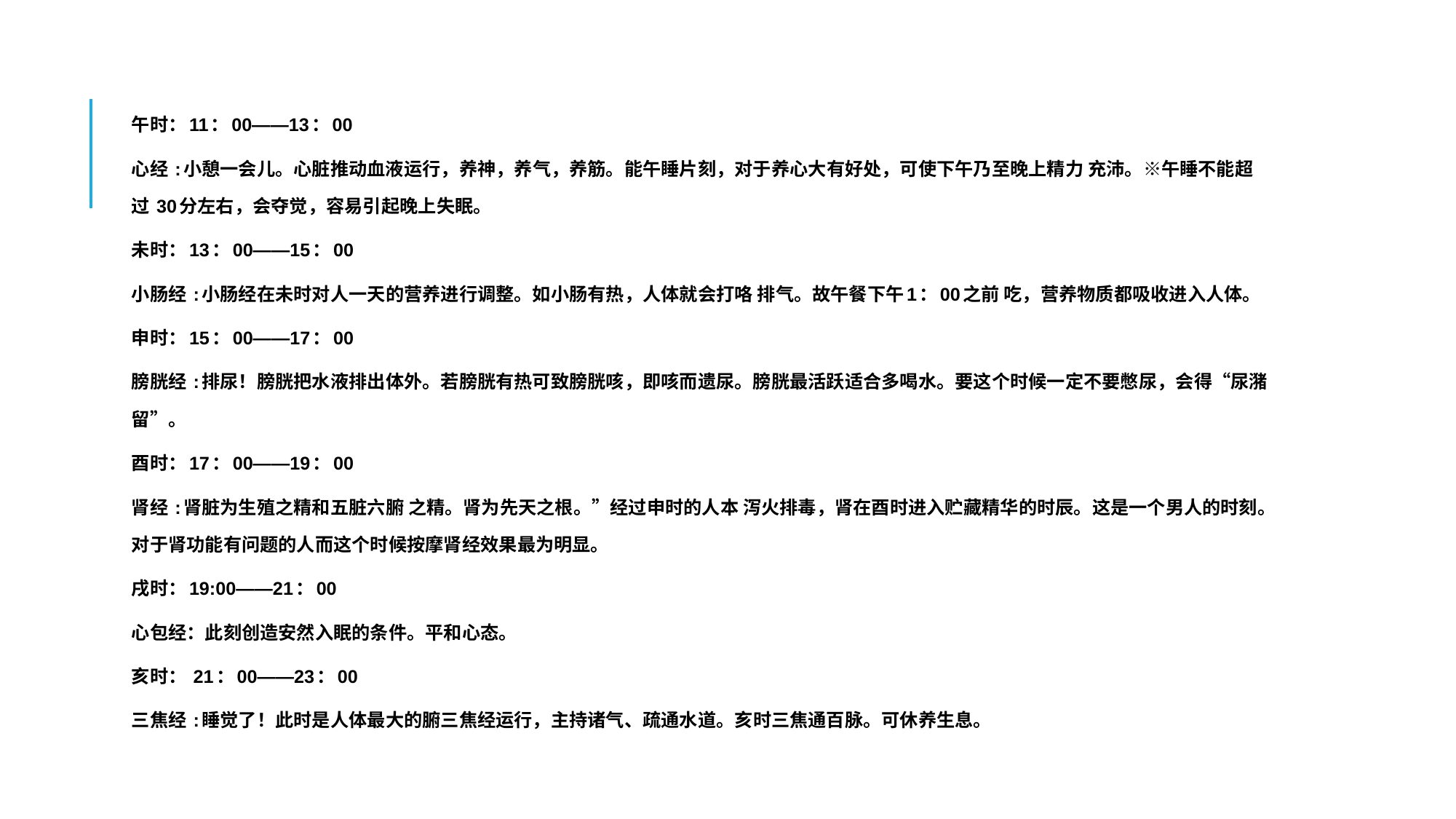

午时：11：00——13：00
心经 :小憩一会儿。心脏推动血液运行，养神，养气，养筋。能午睡片刻，对于养心大有好处，可使下午乃至晚上精力 充沛。※午睡不能超过 30分左右，会夺觉，容易引起晚上失眠。
未时：13：00——15：00
小肠经 :小肠经在未时对人一天的营养进行调整。如小肠有热，人体就会打咯 排气。故午餐下午1：00之前 吃，营养物质都吸收进入人体。
申时：15：00——17：00
膀胱经 :排尿！膀胱把水液排出体外。若膀胱有热可致膀胱咳，即咳而遗尿。膀胱最活跃适合多喝水。要这个时候一定不要憋尿，会得“尿潴留”。
酉时：17：00——19：00
肾经 :肾脏为生殖之精和五脏六腑 之精。肾为先天之根。”经过申时的人本 泻火排毒，肾在酉时进入贮藏精华的时辰。这是一个男人的时刻。对于肾功能有问题的人而这个时候按摩肾经效果最为明显。
戌时：19:00——21：00
心包经：此刻创造安然入眠的条件。平和心态。
亥时： 21：00——23：00
三焦经 :睡觉了！此时是人体最大的腑三焦经运行，主持诸气、疏通水道。亥时三焦通百脉。可休养生息。